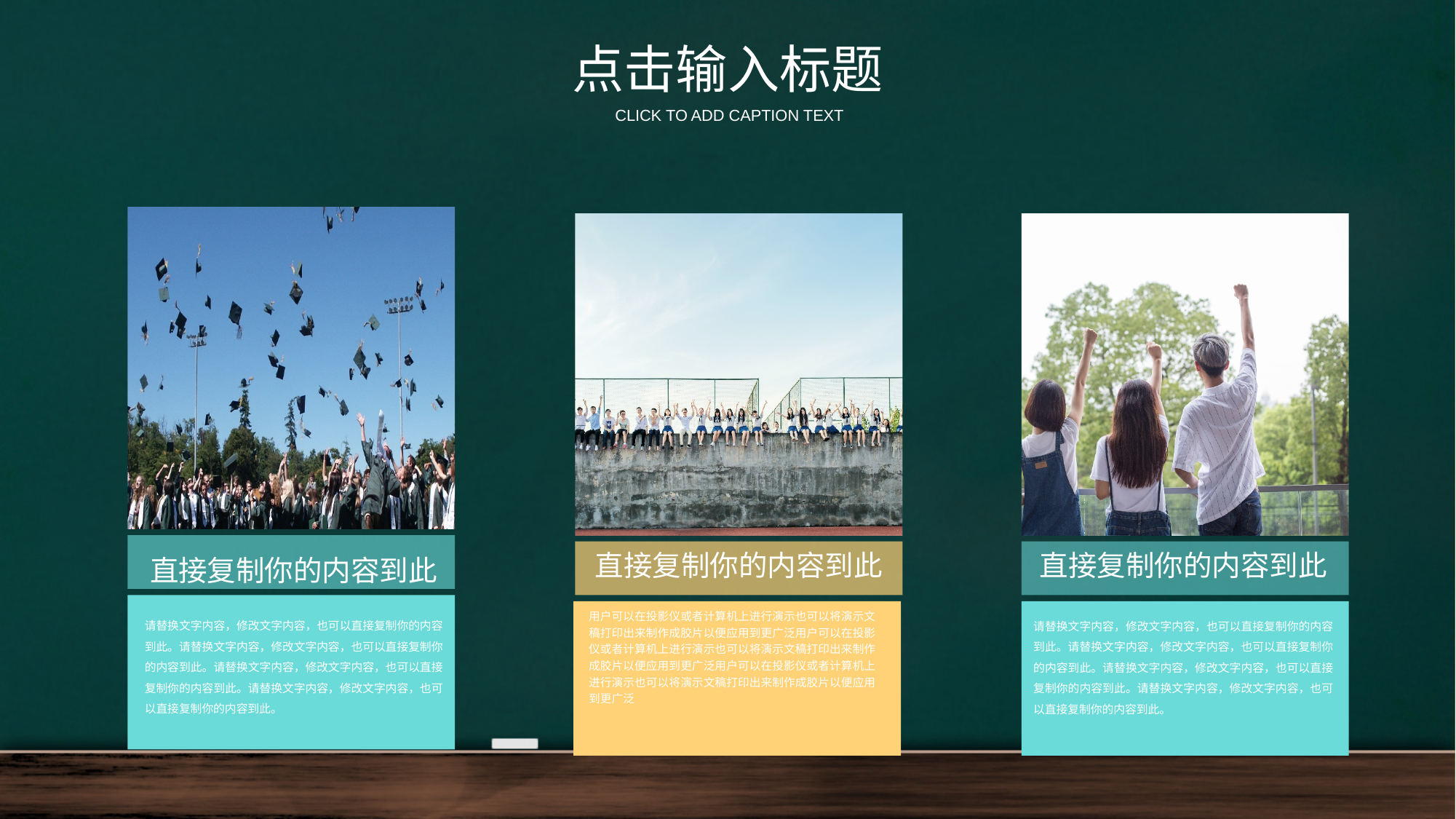

点击输入标题
CLICK TO ADD CAPTION TEXT

直接复制你的内容到此

请替换文字内容，修改文字内容，也可以直接复制你的内容到此。请替换文字内容，修改文字内容，也可以直接复制你的内容到此。请替换文字内容，修改文字内容，也可以直接复制你的内容到此。请替换文字内容，修改文字内容，也可以直接复制你的内容到此。

直接复制你的内容到此

用户可以在投影仪或者计算机上进行演示也可以将演示文稿打印出来制作成胶片以便应用到更广泛用户可以在投影仪或者计算机上进行演示也可以将演示文稿打印出来制作成胶片以便应用到更广泛用户可以在投影仪或者计算机上进行演示也可以将演示文稿打印出来制作成胶片以便应用到更广泛

直接复制你的内容到此

请替换文字内容，修改文字内容，也可以直接复制你的内容到此。请替换文字内容，修改文字内容，也可以直接复制你的内容到此。请替换文字内容，修改文字内容，也可以直接复制你的内容到此。请替换文字内容，修改文字内容，也可以直接复制你的内容到此。